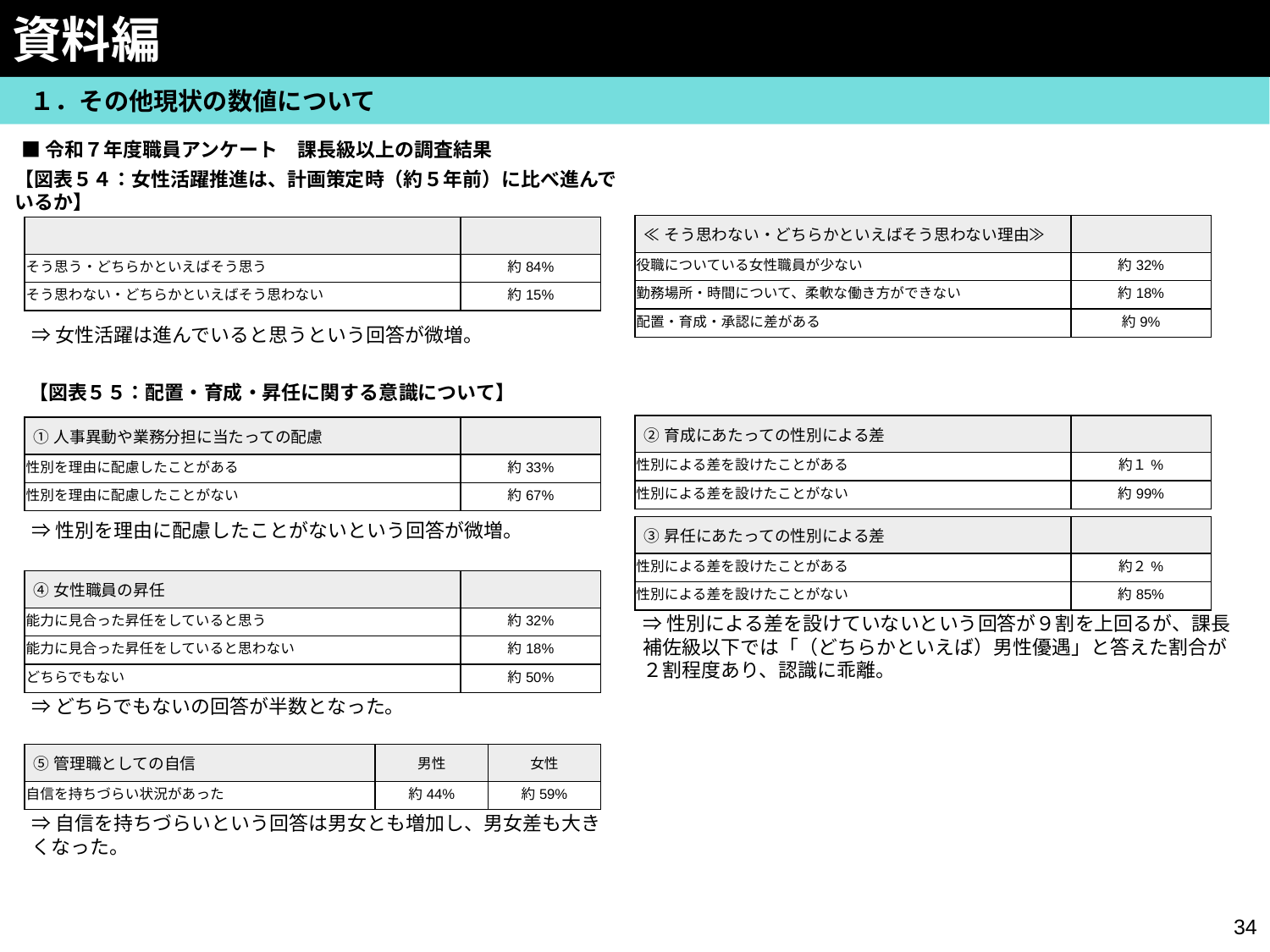

資料編
　 １．その他現状の数値について
■令和７年度職員アンケート　課長級以上の調査結果

【図表５４：女性活躍推進は、計画策定時（約５年前）に比べ進んでいるか】
| ≪そう思わない・どちらかといえばそう思わない理由≫ |  |
| --- | --- |
| 役職についている女性職員が少ない | 約32% |
| 勤務場所・時間について、柔軟な働き方ができない | 約18% |
| 配置・育成・承認に差がある | 約9% |
|  |  |
| --- | --- |
| そう思う・どちらかといえばそう思う | 約84% |
| そう思わない・どちらかといえばそう思わない | 約15% |
⇒女性活躍は進んでいると思うという回答が微増。

【図表５５：配置・育成・昇任に関する意識について】
| ②育成にあたっての性別による差 |  |
| --- | --- |
| 性別による差を設けたことがある | 約１% |
| 性別による差を設けたことがない | 約99% |
| ①人事異動や業務分担に当たっての配慮 |  |
| --- | --- |
| 性別を理由に配慮したことがある | 約33% |
| 性別を理由に配慮したことがない | 約67% |
| ③昇任にあたっての性別による差 |  |
| --- | --- |
| 性別による差を設けたことがある | 約２% |
| 性別による差を設けたことがない | 約85% |
⇒性別を理由に配慮したことがないという回答が微増。

| ④女性職員の昇任 |  |
| --- | --- |
| 能力に見合った昇任をしていると思う | 約32% |
| 能力に見合った昇任をしていると思わない | 約18% |
| どちらでもない | 約50% |
⇒性別による差を設けていないという回答が９割を上回るが、課長補佐級以下では「（どちらかといえば）男性優遇」と答えた割合が２割程度あり、認識に乖離。

⇒どちらでもないの回答が半数となった。

| ⑤管理職としての自信 | 男性 | 女性 |
| --- | --- | --- |
| 自信を持ちづらい状況があった | 約44% | 約59% |
⇒自信を持ちづらいという回答は男女とも増加し、男女差も大きくなった。

34